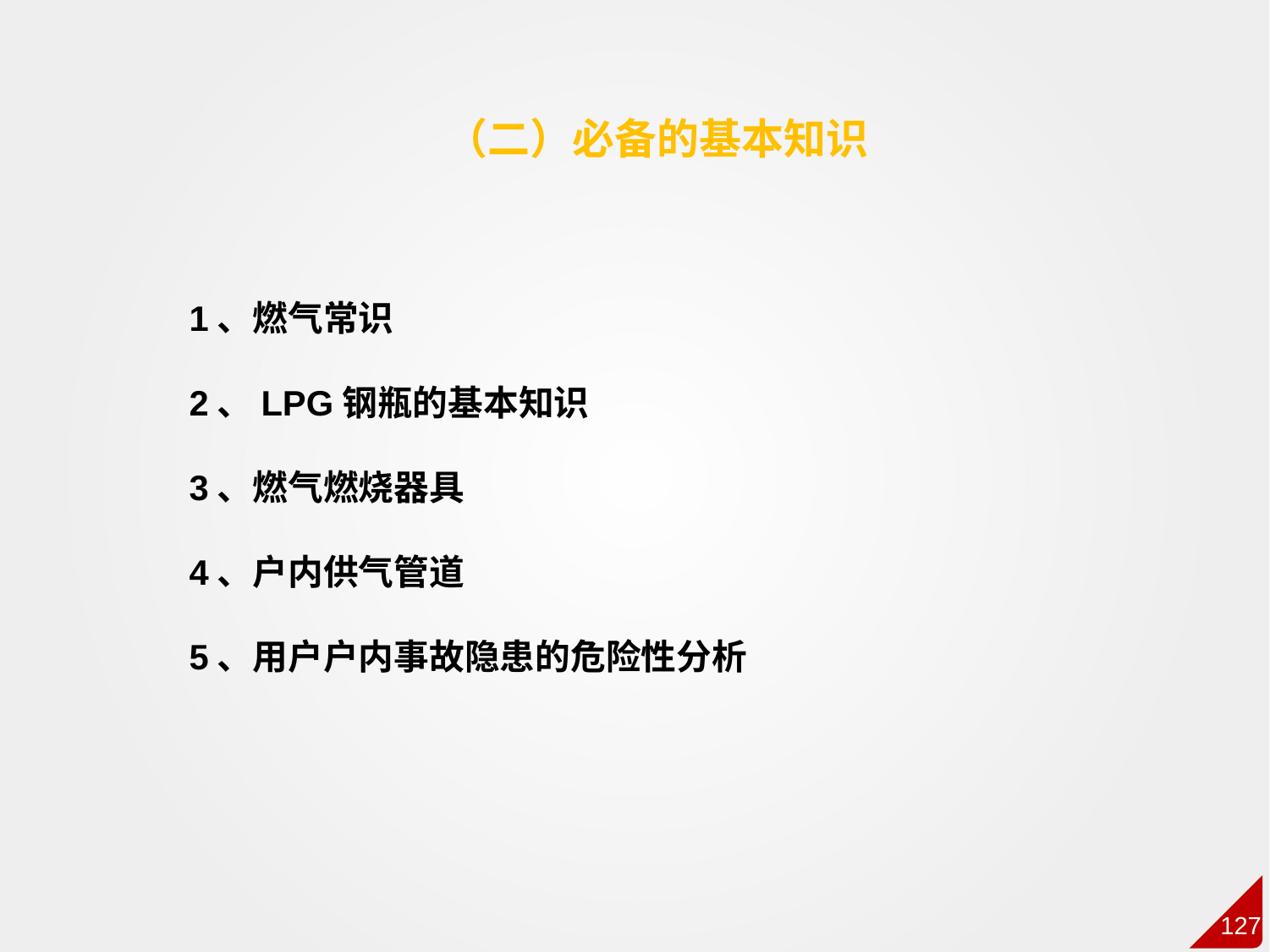

（二）必备的基本知识

1、燃气常识
2、LPG钢瓶的基本知识
3、燃气燃烧器具
4、户内供气管道
5、用户户内事故隐患的危险性分析